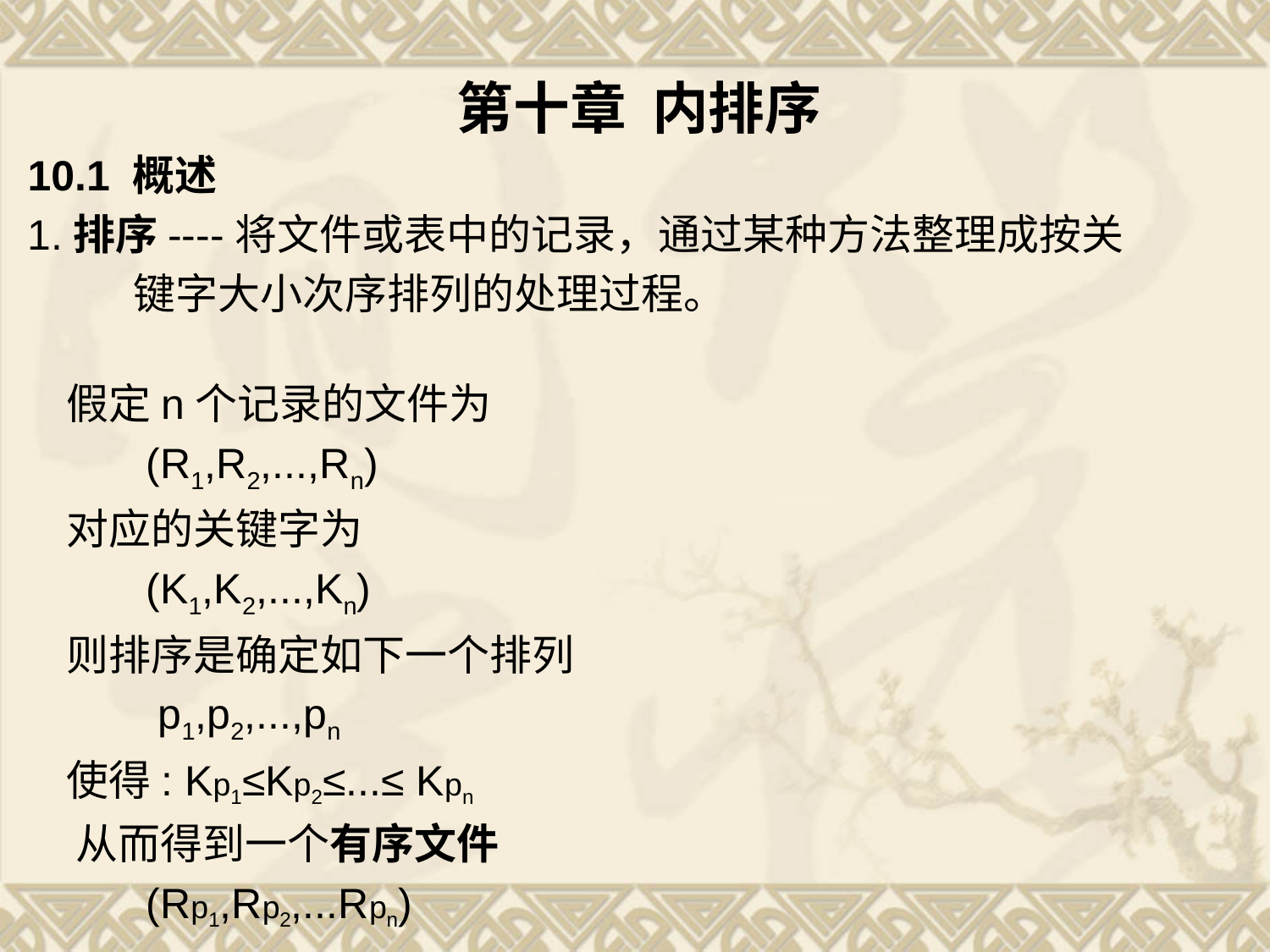

第十章  内排序
10.1 概述
1.排序----将文件或表中的记录，通过某种方法整理成按关
          键字大小次序排列的处理过程。
   假定n个记录的文件为
          (R1,R2,...,Rn)
   对应的关键字为
          (K1,K2,...,Kn)
   则排序是确定如下一个排列
           p1,p2,...,pn
   使得: Kp1≤Kp2≤...≤ Kpn
    从而得到一个有序文件
          (Rp1,Rp2,...Rpn)